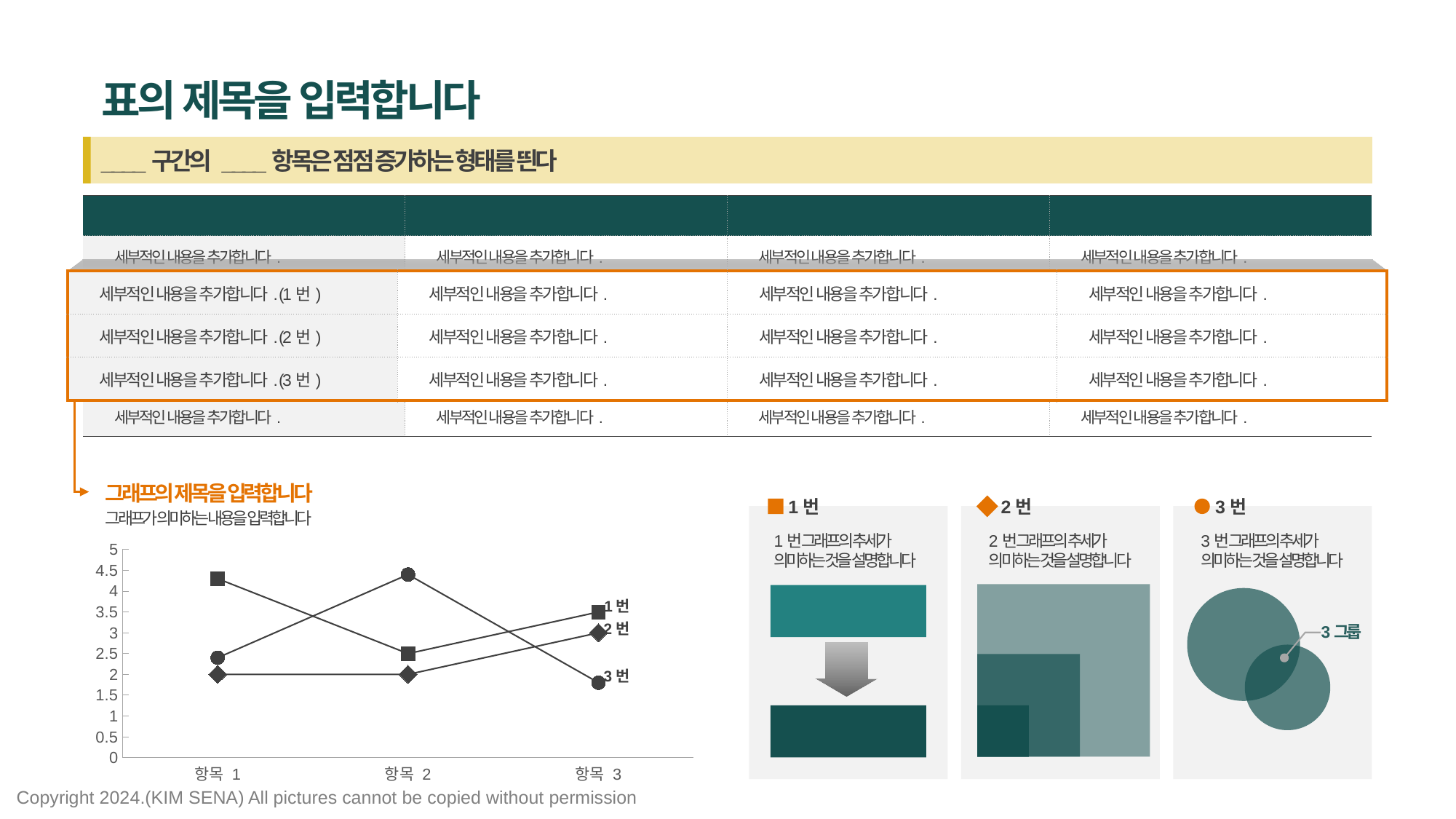

표의 제목을 입력합니다

____구간의 ____항목은 점점 증가하는 형태를 띈다
| 제목을 입력합니다 | 제목을 입력합니다 (항목 1) | 제목을 입력합니다 (항목 2) | 제목을 입력합니다 (항목 3) |
| --- | --- | --- | --- |
| 세부적인 내용을 추가합니다. | 세부적인 내용을 추가합니다. | 세부적인 내용을 추가합니다. | 세부적인 내용을 추가합니다. |
| 세부적인 내용을 추가합니다. | 세부적인 내용을 추가합니다. | 세부적인 내용을 추가합니다. | 세부적인 내용을 추가합니다. |
| 세부적인 내용을 추가합니다. | 세부적인 내용을 추가합니다. | 세부적인 내용을 추가합니다. | 세부적인 내용을 추가합니다. |
| 세부적인 내용을 추가합니다. | 세부적인 내용을 추가합니다. | 세부적인 내용을 추가합니다. | 세부적인 내용을 추가합니다. |
| 세부적인 내용을 추가합니다. | 세부적인 내용을 추가합니다. | 세부적인 내용을 추가합니다. | 세부적인 내용을 추가합니다. |

| 세부적인 내용을 추가합니다. (1번) | 세부적인 내용을 추가합니다. | 세부적인 내용을 추가합니다. | 세부적인 내용을 추가합니다. |
| --- | --- | --- | --- |
| 세부적인 내용을 추가합니다. (2번) | 세부적인 내용을 추가합니다. | 세부적인 내용을 추가합니다. | 세부적인 내용을 추가합니다. |
| 세부적인 내용을 추가합니다. (3번) | 세부적인 내용을 추가합니다. | 세부적인 내용을 추가합니다. | 세부적인 내용을 추가합니다. |

그래프의 제목을 입력합니다
1번
2번
3번

그래프가 의미하는 내용을 입력합니다
1번 그래프의 추세가
의미하는 것을 설명합니다
2번 그래프의 추세가
의미하는 것을 설명합니다
3번 그래프의 추세가
의미하는 것을 설명합니다

### Chart

| Category | 계열 1 | 계열 2 | 계열 3 |
|---|---|---|---|
| 항목 1 | 4.3 | 2.4 | 2.0 |
| 항목 2 | 2.5 | 4.4 | 2.0 |
| 항목 3 | 3.5 | 1.8 | 3.0 |
3순위

원인

1그룹
3그룹

2그룹
1번
2번

2순위

3번
결과
1순위